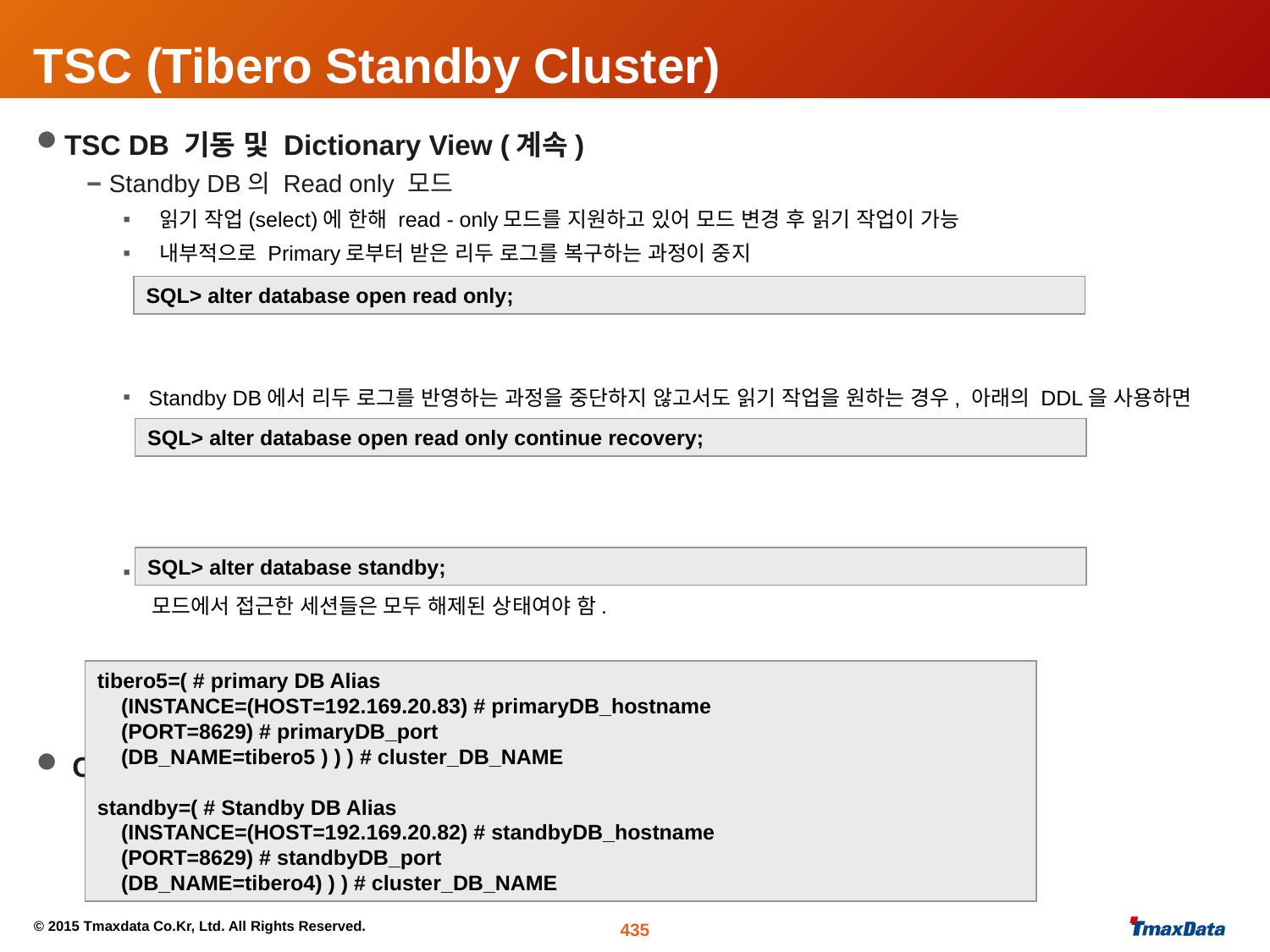

# TSC (Tibero Standby Cluster)
TSC DB 기동 및 Dictionary View (계속)
 Standby DB의 Read only 모드
 읽기 작업(select)에 한해 read - only모드를 지원하고 있어 모드 변경 후 읽기 작업이 가능
 내부적으로 Primary로부터 받은 리두 로그를 복구하는 과정이 중지

Standby DB에서 리두 로그를 반영하는 과정을 중단하지 않고서도 읽기 작업을 원하는 경우, 아래의 DDL을 사용하면 Standby DB는 복구과정을 멈추지 않고, read-only 세션들을 허용 가능

 다시 'RECOVERY'모드로 전환하는 작업은 아래와 같이 수행한다. 이 때, 반드시 'read only‘
    모드에서 접근한 세션들은 모두 해제된 상태여야 함.

 Client 설정

SQL> alter database open read only;
SQL> alter database open read only continue recovery;
SQL> alter database standby;
tibero5=( # primary DB Alias
    (INSTANCE=(HOST=192.169.20.83) # primaryDB_hostname
    (PORT=8629) # primaryDB_port
    (DB_NAME=tibero5 ) ) ) # cluster_DB_NAME

standby=( # Standby DB Alias
    (INSTANCE=(HOST=192.169.20.82) # standbyDB_hostname
    (PORT=8629) # standbyDB_port
    (DB_NAME=tibero4) ) ) # cluster_DB_NAME